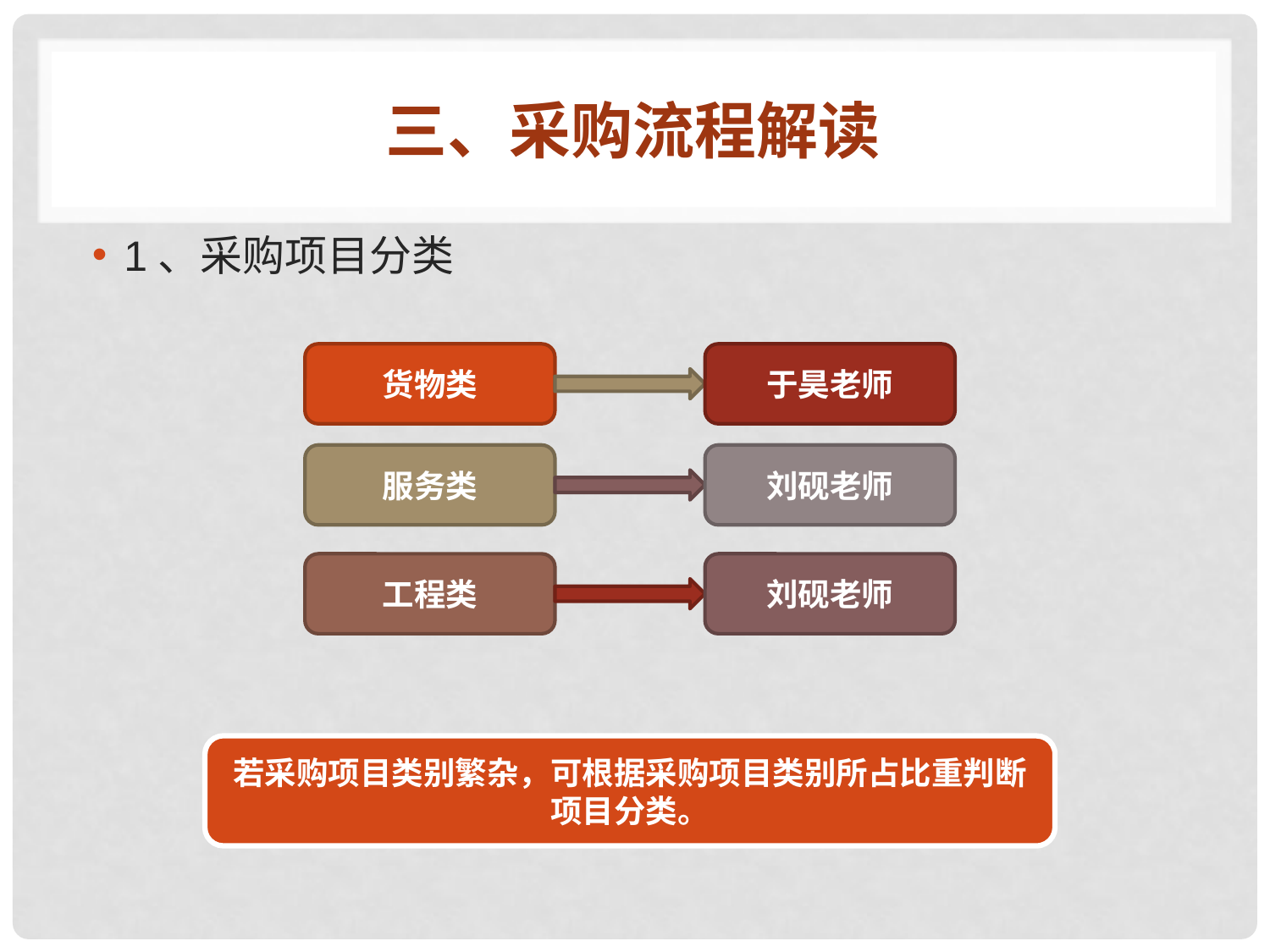

# 三、采购流程解读
1、采购项目分类
货物类
于昊老师

服务类
刘砚老师

工程类
刘砚老师

若采购项目类别繁杂，可根据采购项目类别所占比重判断项目分类。